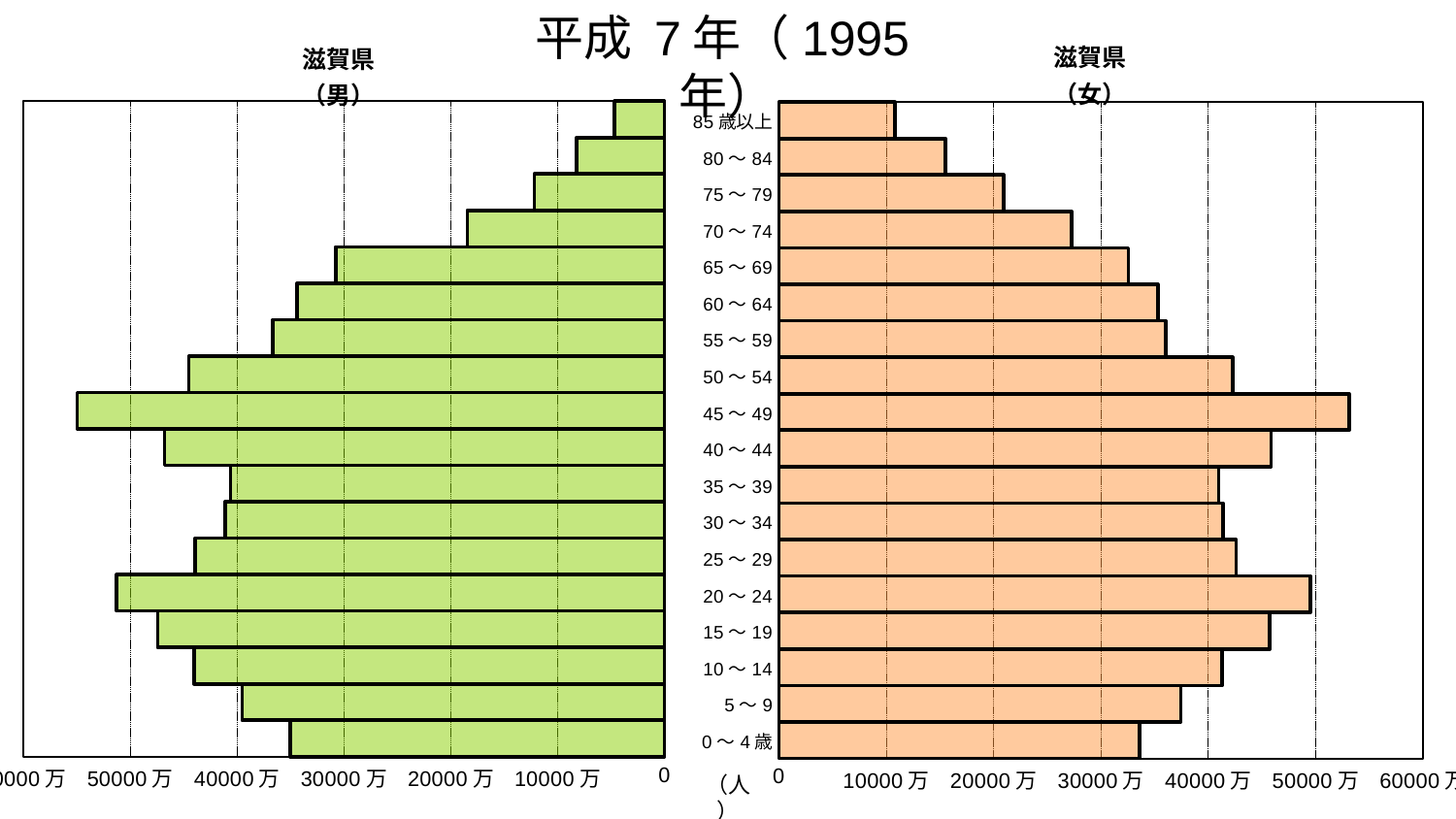

平成 7年（1995年）

### Chart: 滋賀県
（女）

| Category | 滋賀県 |
|---|---|
| 0～4歳 | 33637.0 |
| 5～9 | 37444.0 |
| 10～14 | 41312.0 |
| 15～19 | 45750.0 |
| 20～24 | 49506.0 |
| 25～29 | 42591.0 |
| 30～34 | 41370.0 |
| 35～39 | 40990.0 |
| 40～44 | 45852.0 |
| 45～49 | 53119.0 |
| 50～54 | 42274.0 |
| 55～59 | 36039.0 |
| 60～64 | 35306.0 |
| 65～69 | 32578.0 |
| 70～74 | 27290.0 |
| 75～79 | 20927.0 |
| 80～84 | 15511.0 |
| 85歳以上 | 10814.0 |

### Chart: 滋賀県
（男）

| Category | 滋賀県 |
|---|---|
| 0～4歳 | 35049.0 |
| 5～9 | 39532.0 |
| 10～14 | 44048.0 |
| 15～19 | 47428.0 |
| 20～24 | 51260.0 |
| 25～29 | 43913.0 |
| 30～34 | 41116.0 |
| 35～39 | 40606.0 |
| 40～44 | 46792.0 |
| 45～49 | 54973.0 |
| 50～54 | 44523.0 |
| 55～59 | 36666.0 |
| 60～64 | 34381.0 |
| 65～69 | 30776.0 |
| 70～74 | 18449.0 |
| 75～79 | 12176.0 |
| 80～84 | 8207.0 |
| 85歳以上 | 4648.0 |
（人）